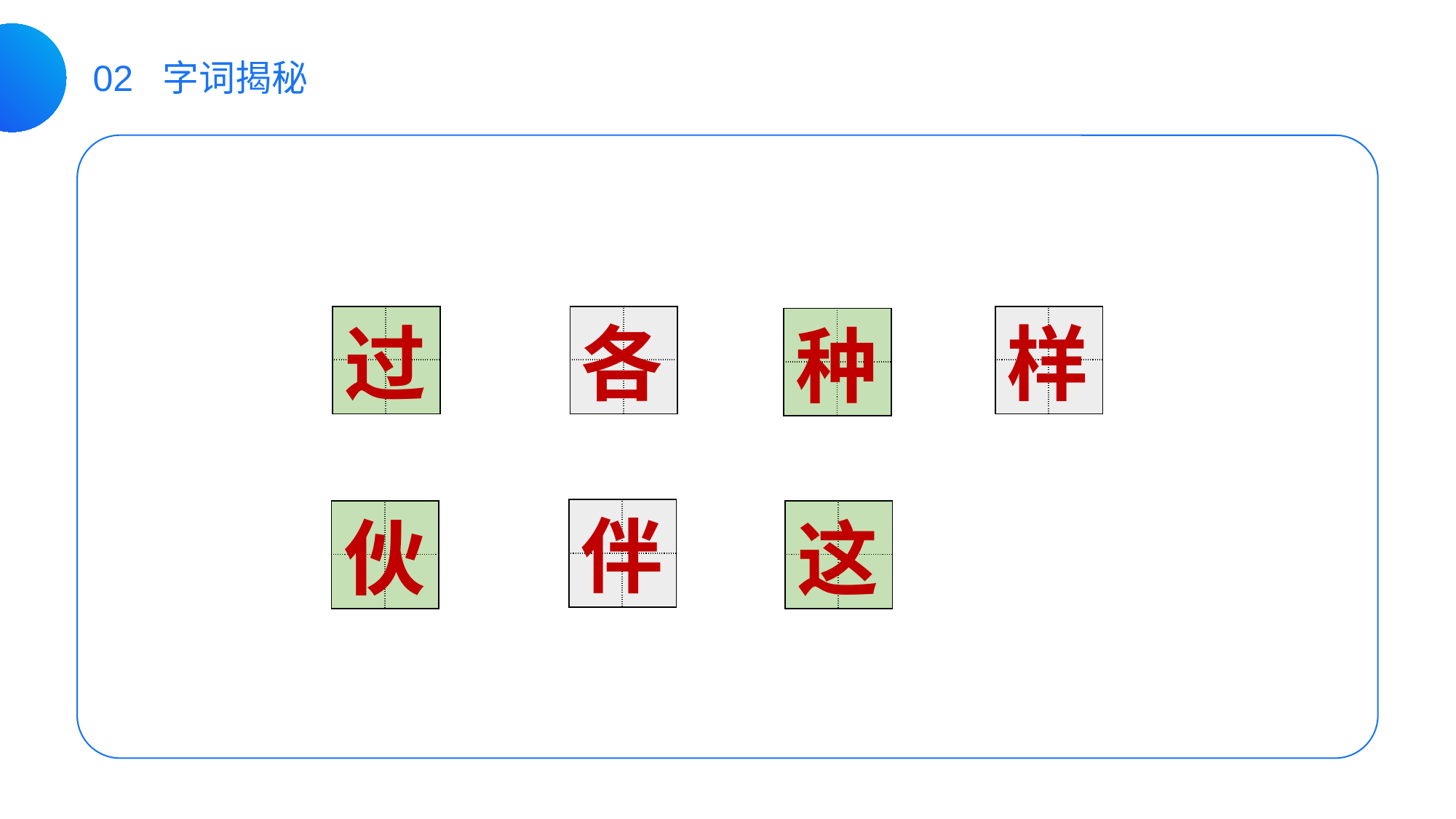

02  字词揭秘

|  |  |
| --- | --- |
|  |  |
|  |  |
| --- | --- |
|  |  |
|  |  |
| --- | --- |
|  |  |
各
样
过
|  |  |
| --- | --- |
|  |  |
种
伴
|  |  |
| --- | --- |
|  |  |
|  |  |
| --- | --- |
|  |  |
|  |  |
| --- | --- |
|  |  |
伙
这